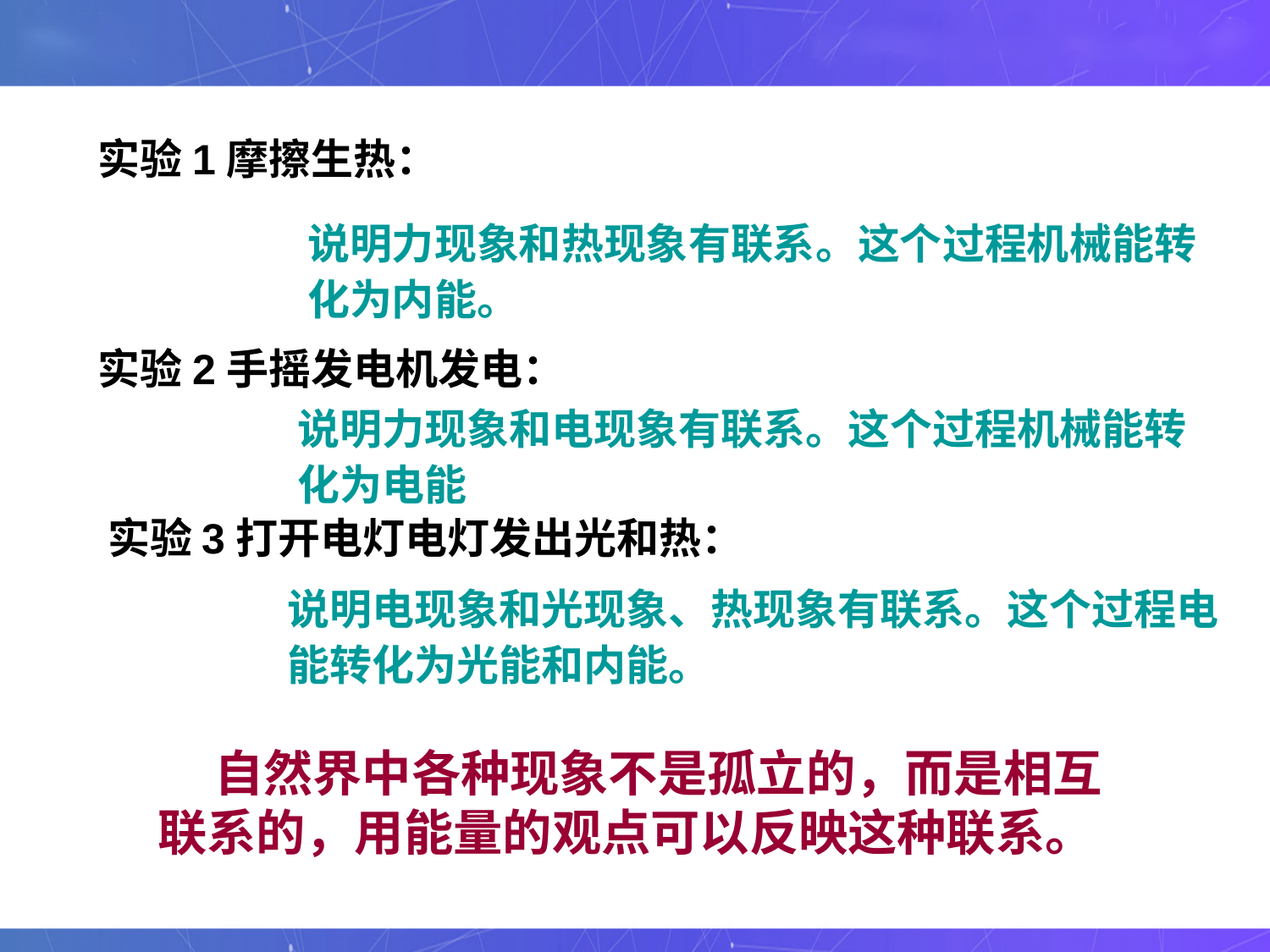

实验1摩擦生热：
说明力现象和热现象有联系。这个过程机械能转化为内能。
实验2手摇发电机发电：
说明力现象和电现象有联系。这个过程机械能转化为电能
实验3打开电灯电灯发出光和热：
说明电现象和光现象、热现象有联系。这个过程电能转化为光能和内能。
    自然界中各种现象不是孤立的，而是相互联系的，用能量的观点可以反映这种联系。